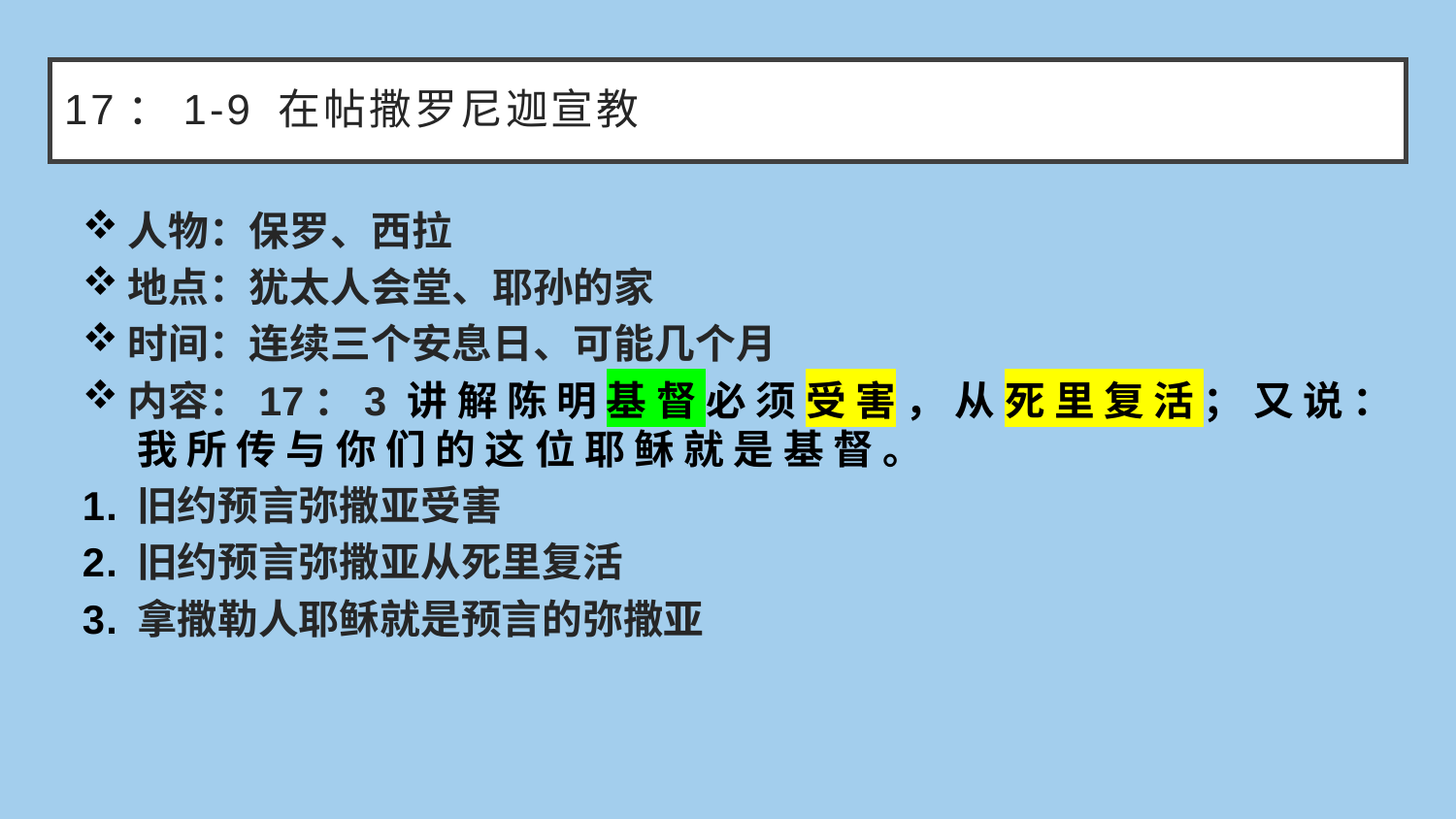

# 17：1-9 在帖撒罗尼迦宣教
人物：保罗、西拉
地点：犹太人会堂、耶孙的家
时间：连续三个安息日、可能几个月
内容：17：3 讲 解 陈 明 基 督 必 须 受 害 ， 从 死 里 复 活 ； 又 说 ： 我 所 传 与 你 们 的 这 位 耶 稣 就 是 基 督 。
旧约预言弥撒亚受害
旧约预言弥撒亚从死里复活
拿撒勒人耶稣就是预言的弥撒亚